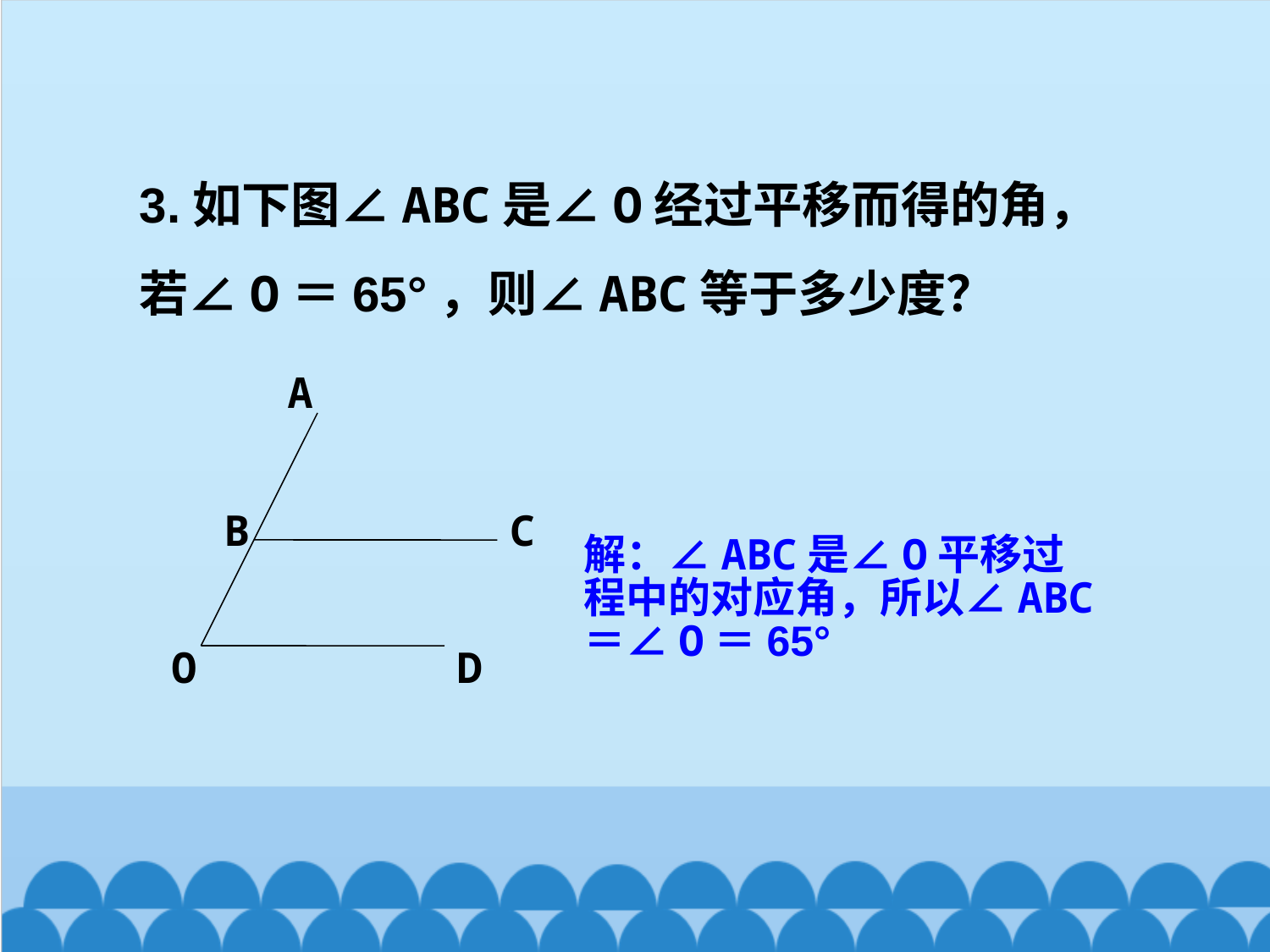

3.如下图∠ABC是∠O经过平移而得的角，若∠O＝65°，则∠ABC等于多少度？
A

B
C

O
D

解：∠ABC是∠O平移过程中的对应角，所以∠ABC＝∠O＝65°